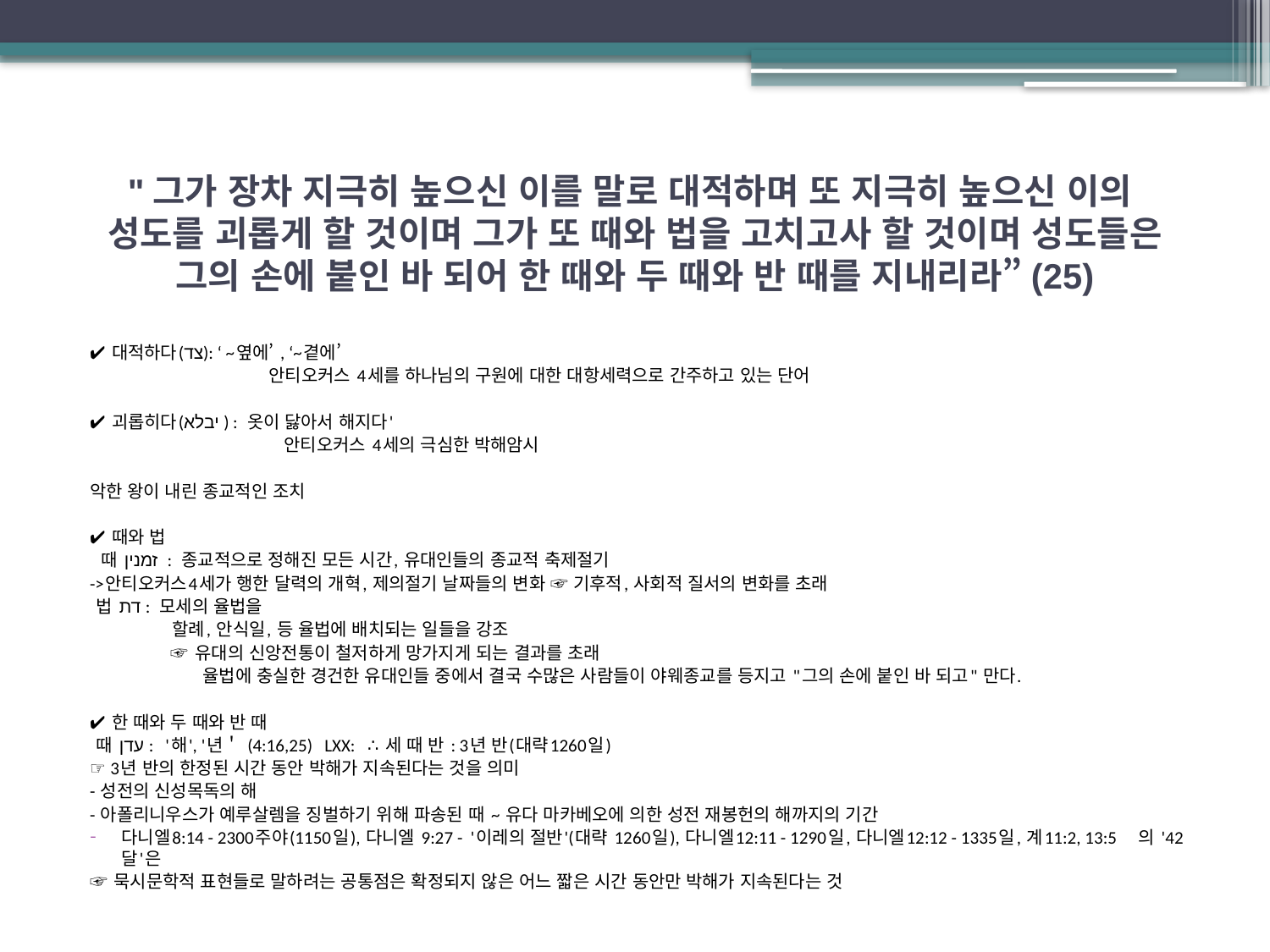

# "그가 장차 지극히 높으신 이를 말로 대적하며 또 지극히 높으신 이의 성도를 괴롭게 할 것이며 그가 또 때와 법을 고치고사 할 것이며 성도들은 그의 손에 붙인 바 되어 한 때와 두 때와 반 때를 지내리라”(25)

✔ 대적하다(צד): ‘ ~옆에’ , ‘~곁에’
                                   안티오커스 4세를 하나님의 구원에 대한 대항세력으로 간주하고 있는 단어

✔ 괴롭히다(יבלא ) :  옷이 닳아서 해지다'
                                      안티오커스 4세의 극심한 박해암시

악한 왕이 내린 종교적인 조치

✔ 때와 법
  때 זמנין  :  종교적으로 정해진 모든 시간, 유대인들의 종교적 축제절기
->안티오커스4세가 행한 달력의 개혁, 제의절기 날짜들의 변화 ☞ 기후적, 사회적 질서의 변화를 초래
 법 דת :  모세의 율법을
                할례, 안식일, 등 율법에 배치되는 일들을 강조
                ☞ 유대의 신앙전통이 철저하게 망가지게 되는 결과를 초래
                      율법에 충실한 경건한 유대인들 중에서 결국 수많은 사람들이 야웨종교를 등지고 "그의 손에 붙인 바 되고" 만다.

✔ 한 때와 두 때와 반 때
 때 עדן :   '해', '년＇ (4:16,25)   LXX:   ∴ 세 때 반 : 3년 반(대략1260일)
☞ 3년 반의 한정된 시간 동안 박해가 지속된다는 것을 의미
- 성전의 신성목독의 해
- 아폴리니우스가 예루살렘을 징벌하기 위해 파송된 때 ~ 유다 마카베오에 의한 성전 재봉헌의 해까지의 기간
다니엘8:14 - 2300주야(1150일), 다니엘 9:27 -  '이레의 절반'(대략 1260일), 다니엘12:11 - 1290일, 다니엘12:12 - 1335일, 계11:2, 13:5     의 '42달'은
☞ 묵시문학적 표현들로 말하려는 공통점은 확정되지 않은 어느 짧은 시간 동안만 박해가 지속된다는 것